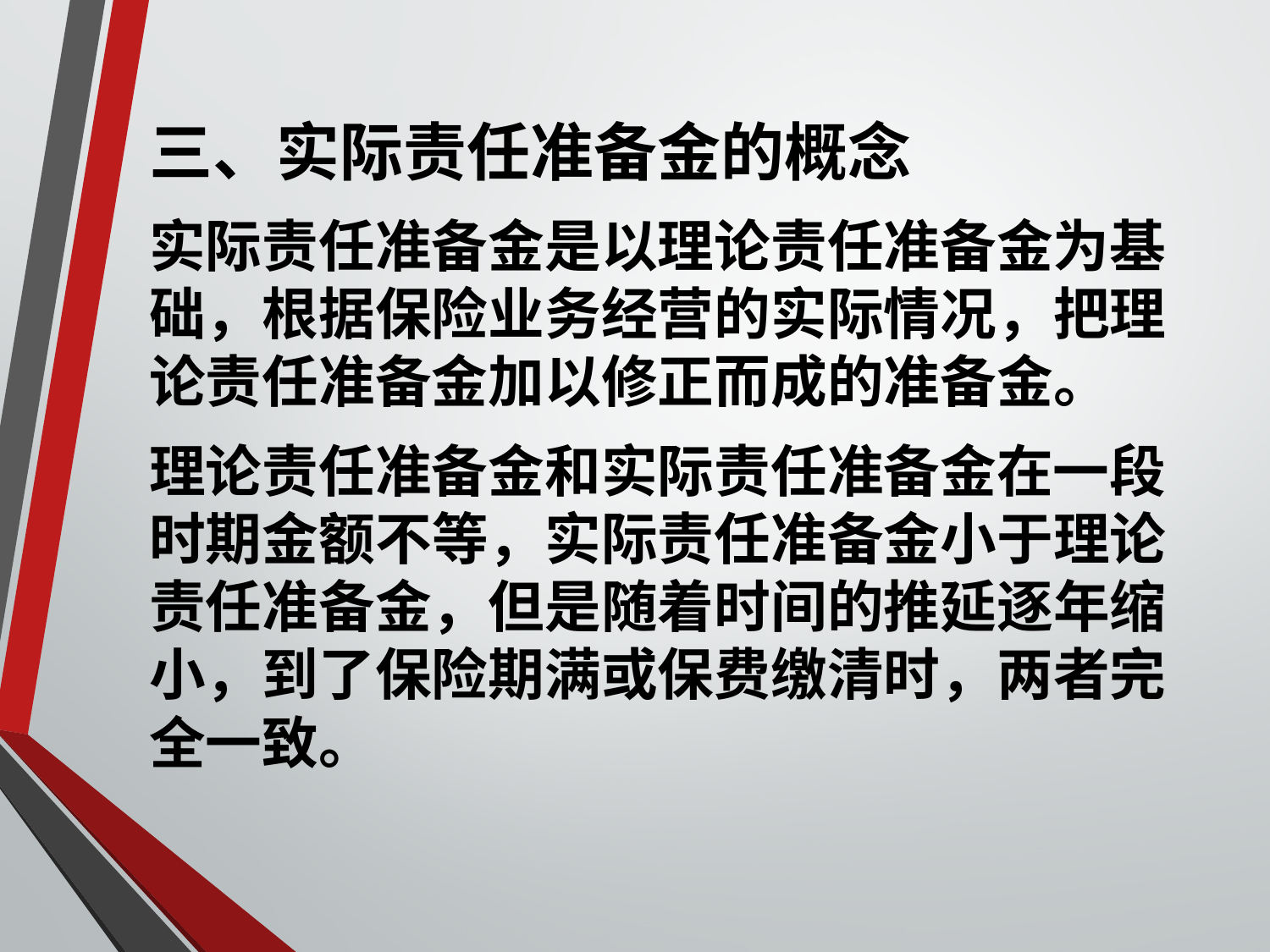

三、实际责任准备金的概念
实际责任准备金是以理论责任准备金为基础，根据保险业务经营的实际情况，把理论责任准备金加以修正而成的准备金。
理论责任准备金和实际责任准备金在一段时期金额不等，实际责任准备金小于理论责任准备金，但是随着时间的推延逐年缩小，到了保险期满或保费缴清时，两者完全一致。